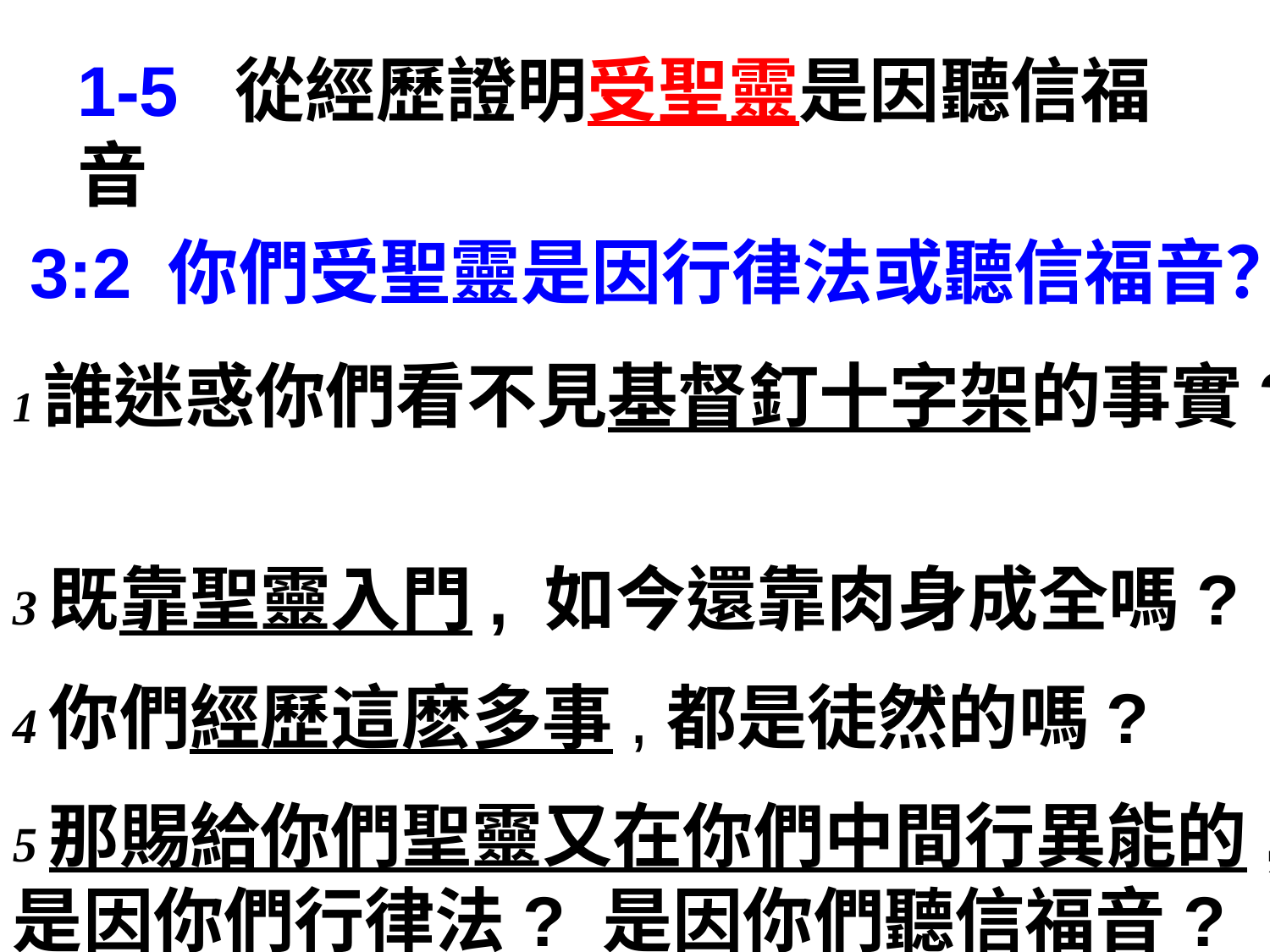

1-5  從經歷證明受聖靈是因聽信福音

 3:2 你們受聖靈是因行律法或聽信福音？

1誰迷惑你們看不見基督釘十字架的事實?

3既靠聖靈入門, 如今還靠肉身成全嗎?

4你們經歷這麽多事,都是徒然的嗎?

5那賜給你們聖靈又在你們中間行異能的, 是因你們行律法? 是因你們聽信福音?